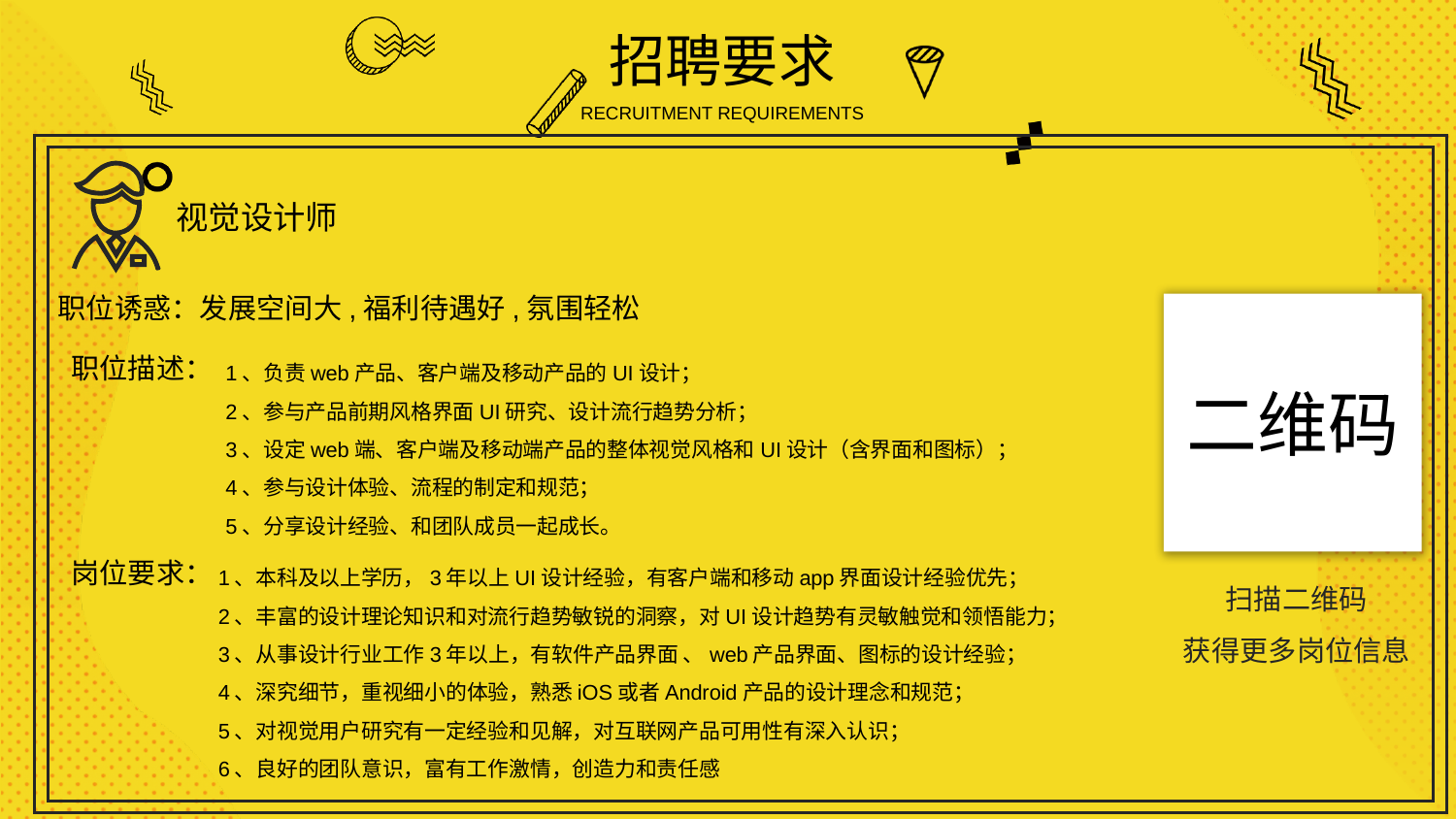

招聘要求
RECRUITMENT REQUIREMENTS

视觉设计师
职位诱惑：发展空间大,福利待遇好,氛围轻松
二维码
1、负责web产品、客户端及移动产品的UI设计；
2、参与产品前期风格界面UI研究、设计流行趋势分析；
3、设定web端、客户端及移动端产品的整体视觉风格和UI设计（含界面和图标）；
4、参与设计体验、流程的制定和规范；
5、分享设计经验、和团队成员一起成长。
职位描述：
1、本科及以上学历，3年以上UI设计经验，有客户端和移动app界面设计经验优先；
2、丰富的设计理论知识和对流行趋势敏锐的洞察，对UI设计趋势有灵敏触觉和领悟能力；
3、从事设计行业工作3年以上，有软件产品界面 、web产品界面、图标的设计经验；
4、深究细节，重视细小的体验，熟悉iOS或者Android产品的设计理念和规范；
5、对视觉用户研究有一定经验和见解，对互联网产品可用性有深入认识；
6、良好的团队意识，富有工作激情，创造力和责任感
岗位要求：
扫描二维码
获得更多岗位信息